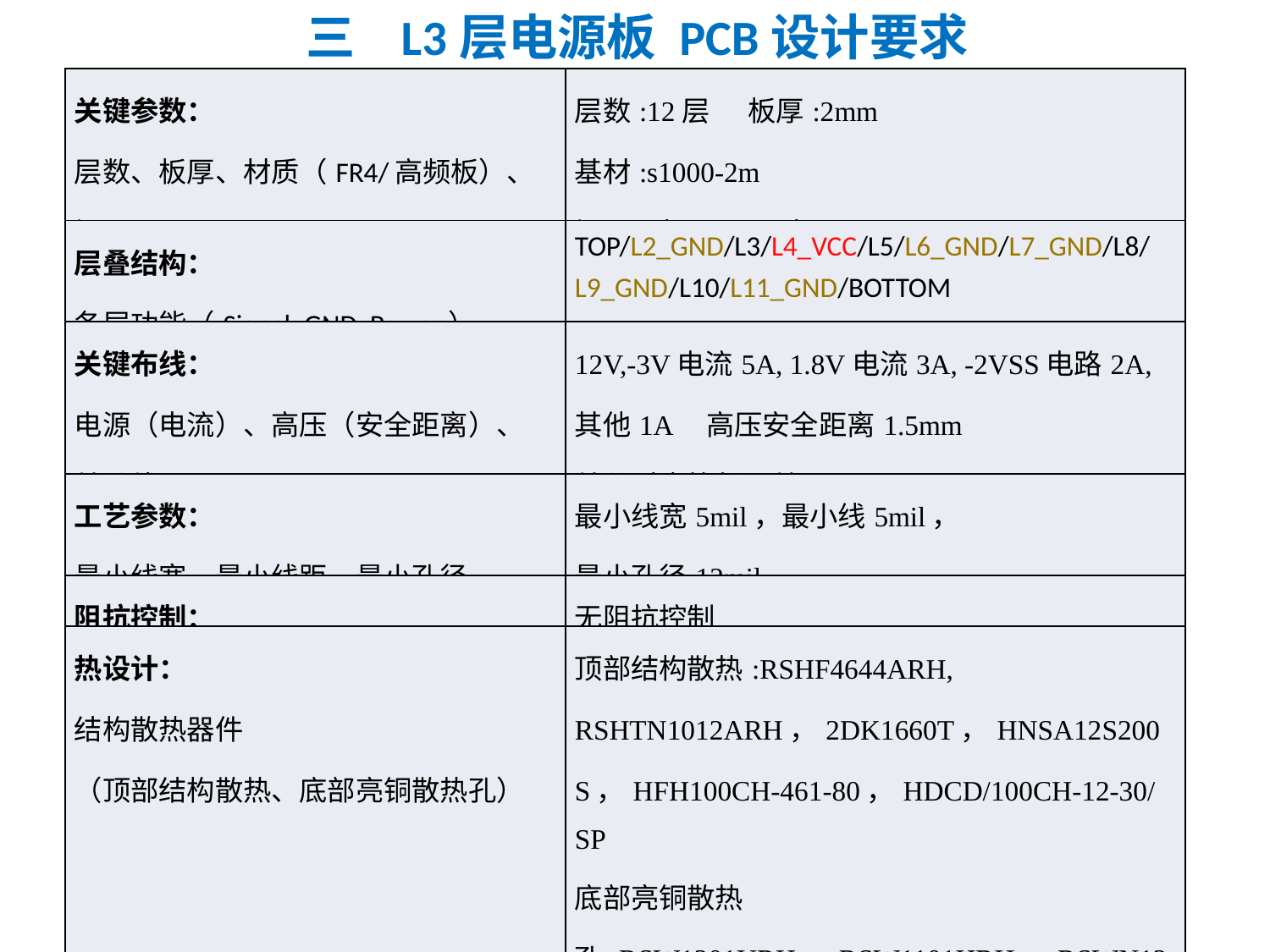

三   L3层电源板 PCB设计要求
| 关键参数： 层数、板厚、材质（FR4/高频板）、 铜厚 | 层数:12层 板厚:2mm 基材:s1000-2m 铜厚:表层1OZ,内层1OZ |
| --- | --- |
| 层叠结构： 各层功能（Signal, GND, Power） | TOP/L2\_GND/L3/L4\_VCC/L5/L6\_GND/L7\_GND/L8/ L9\_GND/L10/L11\_GND/BOTTOM |
| 关键布线： 电源（电流）、高压（安全距离）、 差分线 | 12V,-3V电流5A, 1.8V电流3A, -2VSS电路2A, 其他1A 高压安全距离1.5mm 差分对内等长误差±2mil |
| 工艺参数： 最小线宽、最小线距、最小孔径 | 最小线宽5mil，最小线5mil， 最小孔径12mil |
| 阻抗控制： | 无阻抗控制 |
| 热设计： 结构散热器件 （顶部结构散热、底部亮铜散热孔） | 顶部结构散热:RSHF4644ARH, RSHTN1012ARH，2DK1660T，HNSA12S200S，HFH100CH-461-80，HDCD/100CH-12-30/SP 底部亮铜散热孔:RSW1201URH，RSW1101HRH，RSWN1202URH 整板底层外围铺铜开窗通过结构散热 |